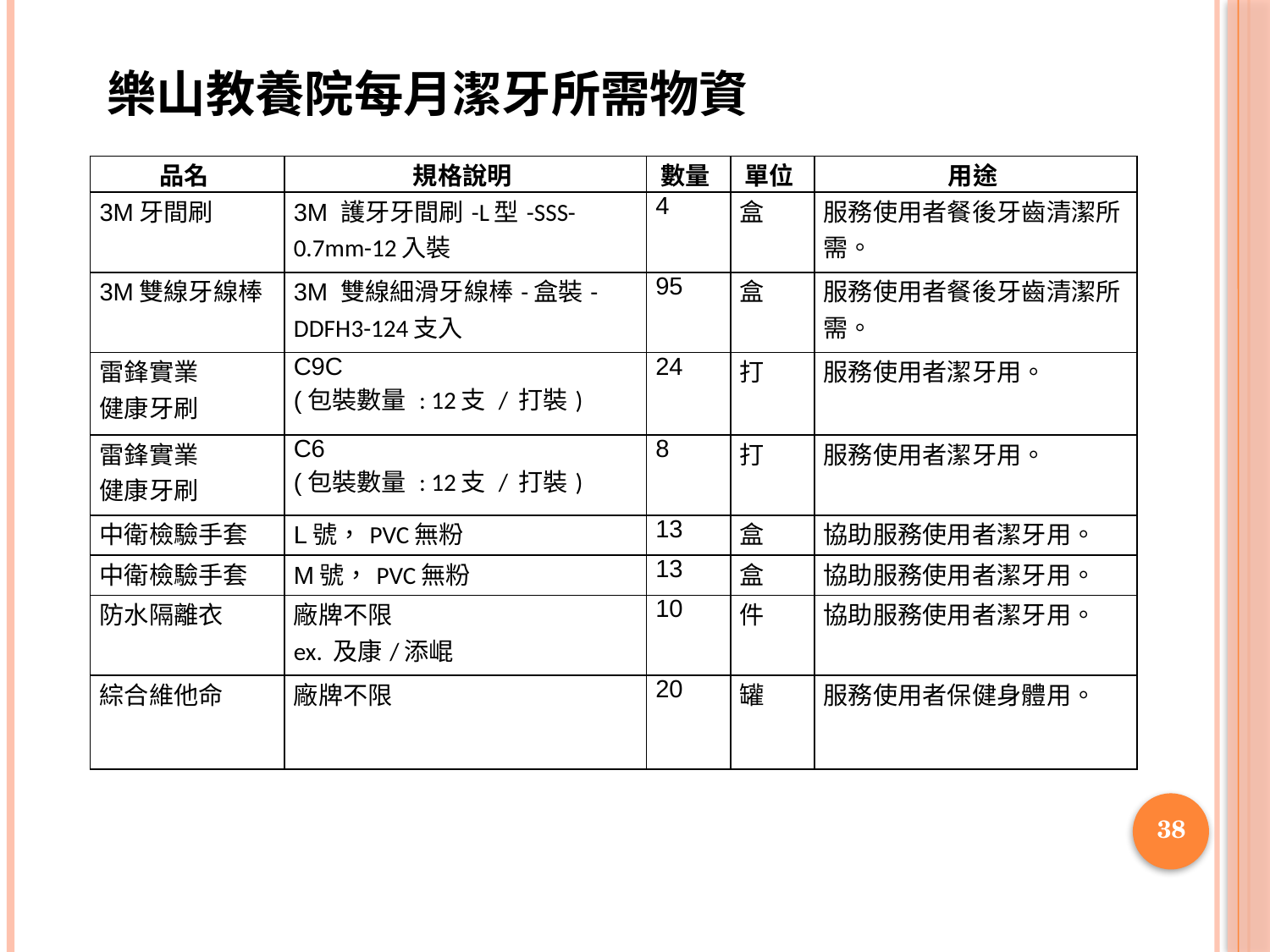

樂山教養院每月潔牙所需物資

| 品名 | 規格說明 | 數量 | 單位 | 用途 |
| --- | --- | --- | --- | --- |
| 3M牙間刷 | 3M 護牙牙間刷-L型-SSS-0.7mm-12入裝 | 4 | 盒 | 服務使用者餐後牙齒清潔所需。 |
| 3M雙線牙線棒 | 3M 雙線細滑牙線棒-盒裝-DDFH3-124支入 | 95 | 盒 | 服務使用者餐後牙齒清潔所需。 |
| 雷鋒實業 健康牙刷 | C9C (包裝數量 : 12支 / 打裝) | 24 | 打 | 服務使用者潔牙用。 |
| 雷鋒實業 健康牙刷 | C6 (包裝數量 : 12支 / 打裝) | 8 | 打 | 服務使用者潔牙用。 |
| 中衛檢驗手套 | L號，PVC無粉 | 13 | 盒 | 協助服務使用者潔牙用。 |
| 中衛檢驗手套 | M號，PVC無粉 | 13 | 盒 | 協助服務使用者潔牙用。 |
| 防水隔離衣 | 廠牌不限 ex. 及康/添崐 | 10 | 件 | 協助服務使用者潔牙用。 |
| 綜合維他命 | 廠牌不限 | 20 | 罐 | 服務使用者保健身體用。 |
38